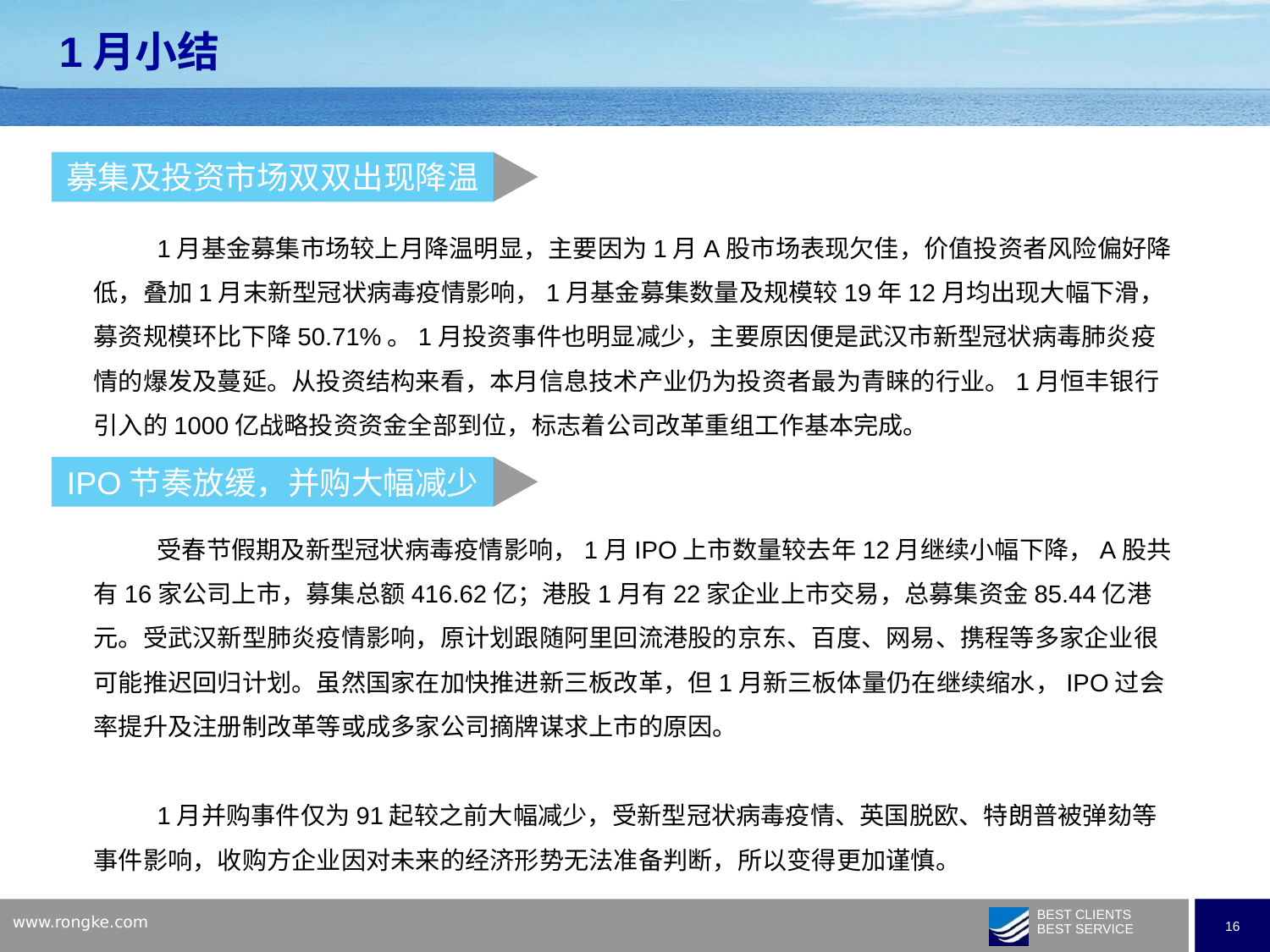

1月小结
募集及投资市场双双出现降温

1月基金募集市场较上月降温明显，主要因为1月A股市场表现欠佳，价值投资者风险偏好降低，叠加1月末新型冠状病毒疫情影响，1月基金募集数量及规模较19年12月均出现大幅下滑，募资规模环比下降50.71%。1月投资事件也明显减少，主要原因便是武汉市新型冠状病毒肺炎疫情的爆发及蔓延。从投资结构来看，本月信息技术产业仍为投资者最为青睐的行业。1月恒丰银行引入的1000亿战略投资资金全部到位，标志着公司改革重组工作基本完成。
IPO节奏放缓，并购大幅减少

受春节假期及新型冠状病毒疫情影响，1月IPO上市数量较去年12月继续小幅下降，A股共有16家公司上市，募集总额416.62亿；港股1月有22家企业上市交易，总募集资金85.44亿港元。受武汉新型肺炎疫情影响，原计划跟随阿里回流港股的京东、百度、网易、携程等多家企业很可能推迟回归计划。虽然国家在加快推进新三板改革，但1月新三板体量仍在继续缩水，IPO过会率提升及注册制改革等或成多家公司摘牌谋求上市的原因。

1月并购事件仅为91起较之前大幅减少，受新型冠状病毒疫情、英国脱欧、特朗普被弹劾等事件影响，收购方企业因对未来的经济形势无法准备判断，所以变得更加谨慎。